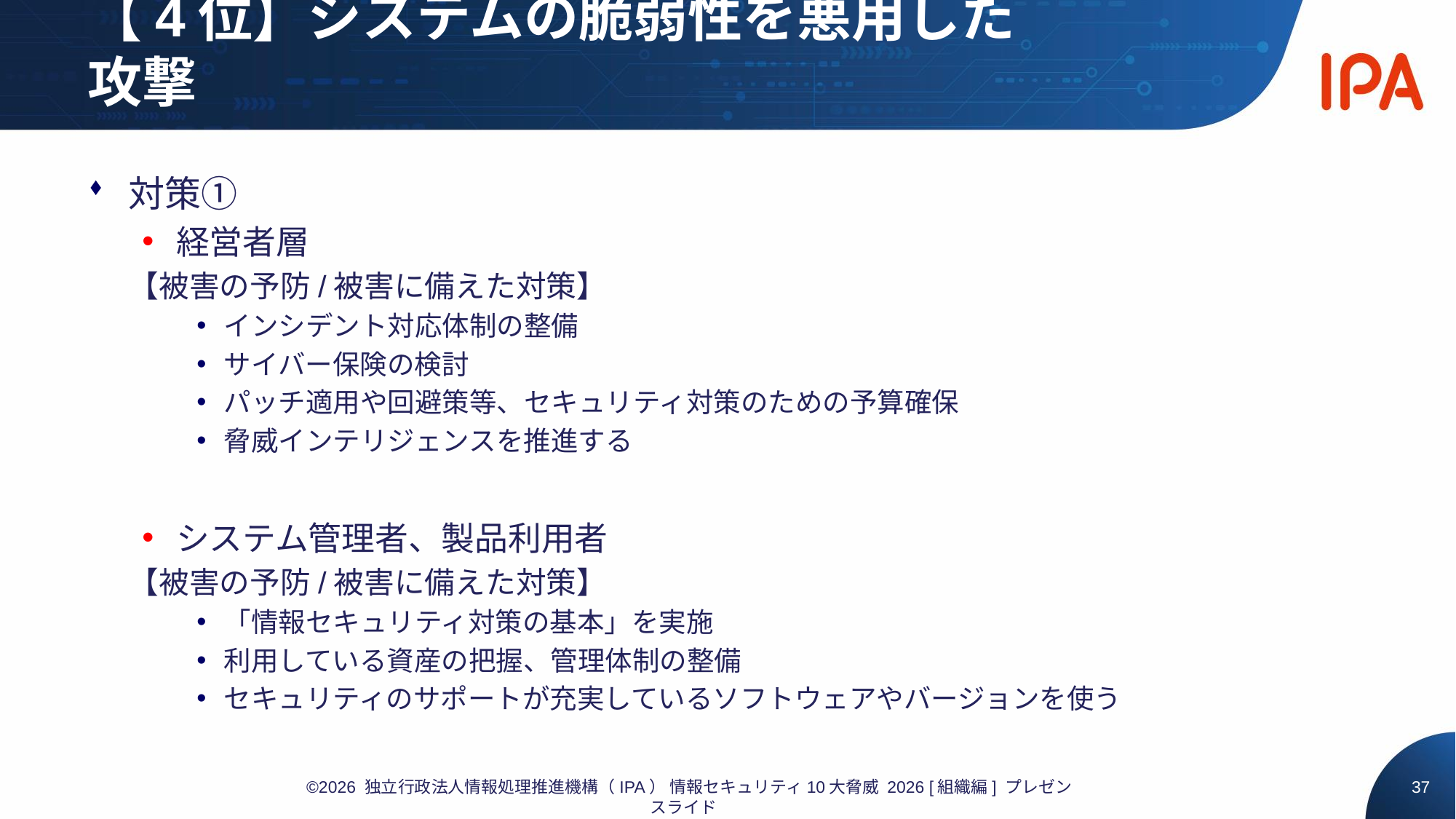

# 【4位】システムの脆弱性を悪用した攻撃
対策①
経営者層
【被害の予防/被害に備えた対策】
インシデント対応体制の整備
サイバー保険の検討
パッチ適用や回避策等、セキュリティ対策のための予算確保
脅威インテリジェンスを推進する

システム管理者、製品利用者
【被害の予防/被害に備えた対策】
「情報セキュリティ対策の基本」を実施
利用している資産の把握、管理体制の整備
セキュリティのサポートが充実しているソフトウェアやバージョンを使う

37
©2026 独立行政法人情報処理推進機構（IPA） 情報セキュリティ10大脅威 2026 [組織編] プレゼンスライド